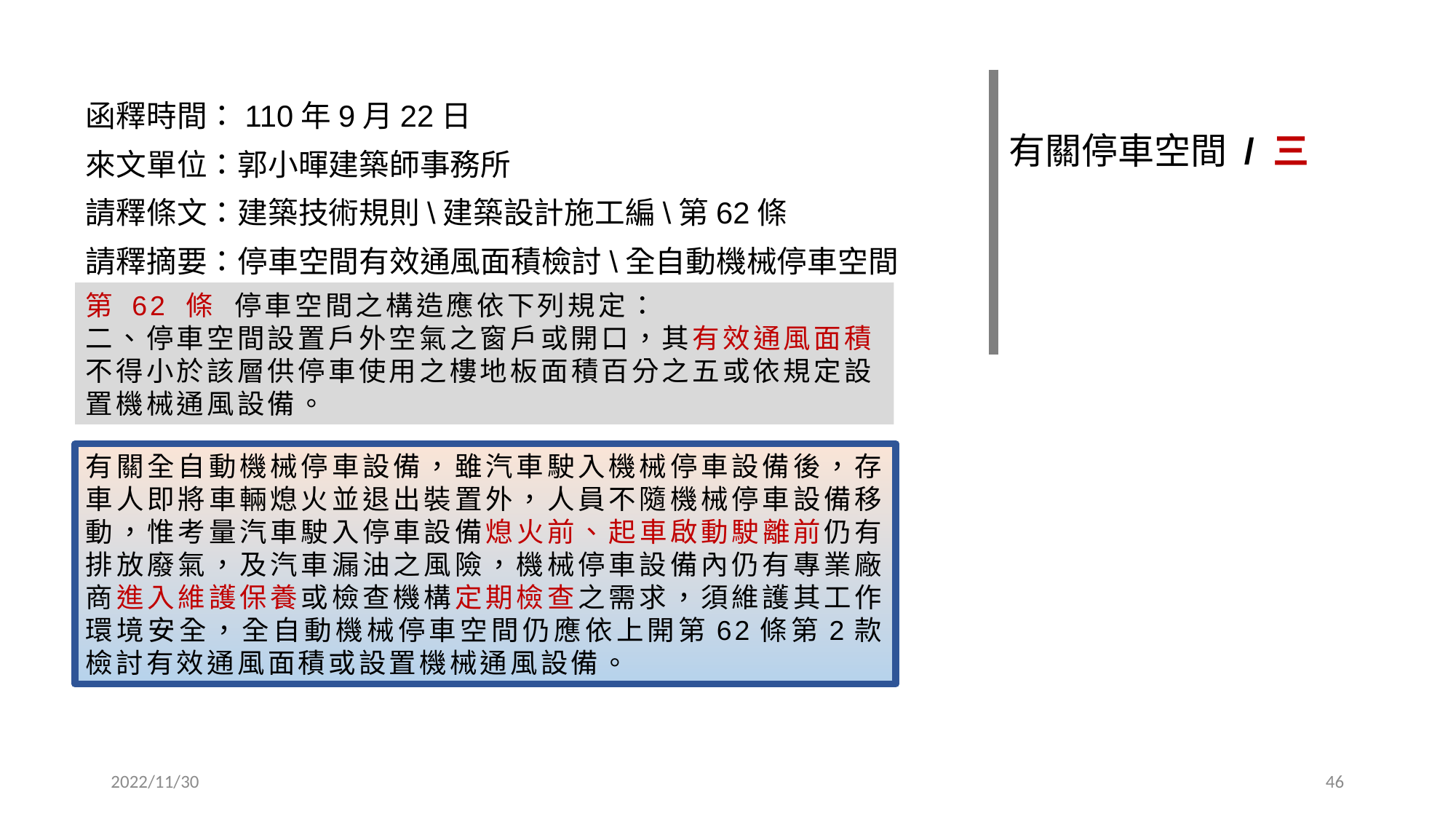

有關基地地面
有關停車空間 / 三
有關隔音構造
有關衛生設備
有關昇降設備
函釋時間：110年9月22日
來文單位：郭小暉建築師事務所
請釋條文：建築技術規則\建築設計施工編\第62條
請釋摘要：停車空間有效通風面積檢討\全自動機械停車空間
第 62 條  停車空間之構造應依下列規定：
二、停車空間設置戶外空氣之窗戶或開口，其有效通風面積不得小於該層供停車使用之樓地板面積百分之五或依規定設置機械通風設備。
有關全自動機械停車設備，雖汽車駛入機械停車設備後，存車人即將車輛熄火並退出裝置外，人員不隨機械停車設備移動，惟考量汽車駛入停車設備熄火前、起車啟動駛離前仍有排放廢氣，及汽車漏油之風險，機械停車設備內仍有專業廠商進入維護保養或檢查機構定期檢查之需求，須維護其工作環境安全，全自動機械停車空間仍應依上開第62條第2款檢討有效通風面積或設置機械通風設備。
2022/11/30
46